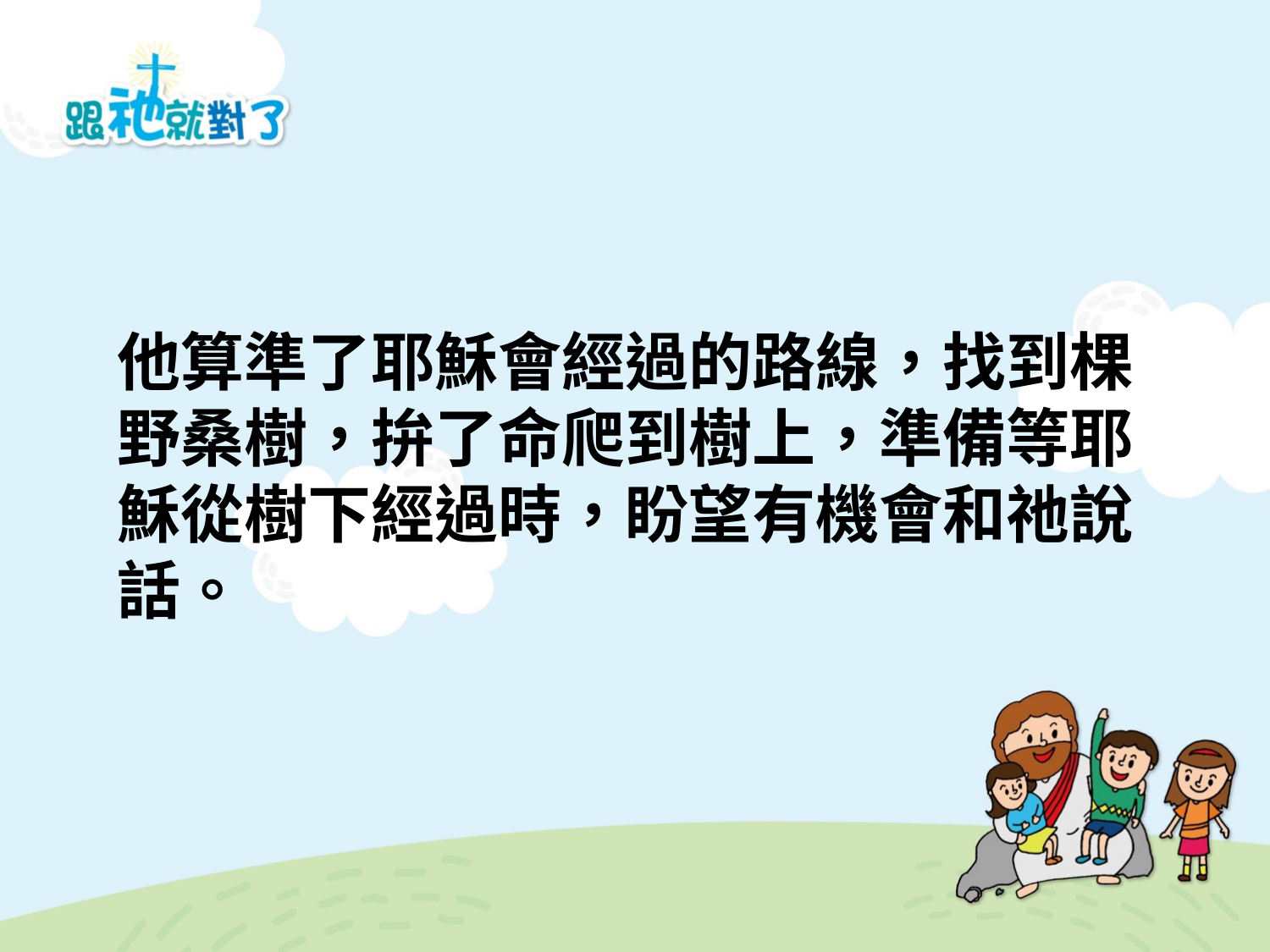

他算準了耶穌會經過的路線，找到棵野桑樹，拚了命爬到樹上，準備等耶穌從樹下經過時，盼望有機會和祂說話。